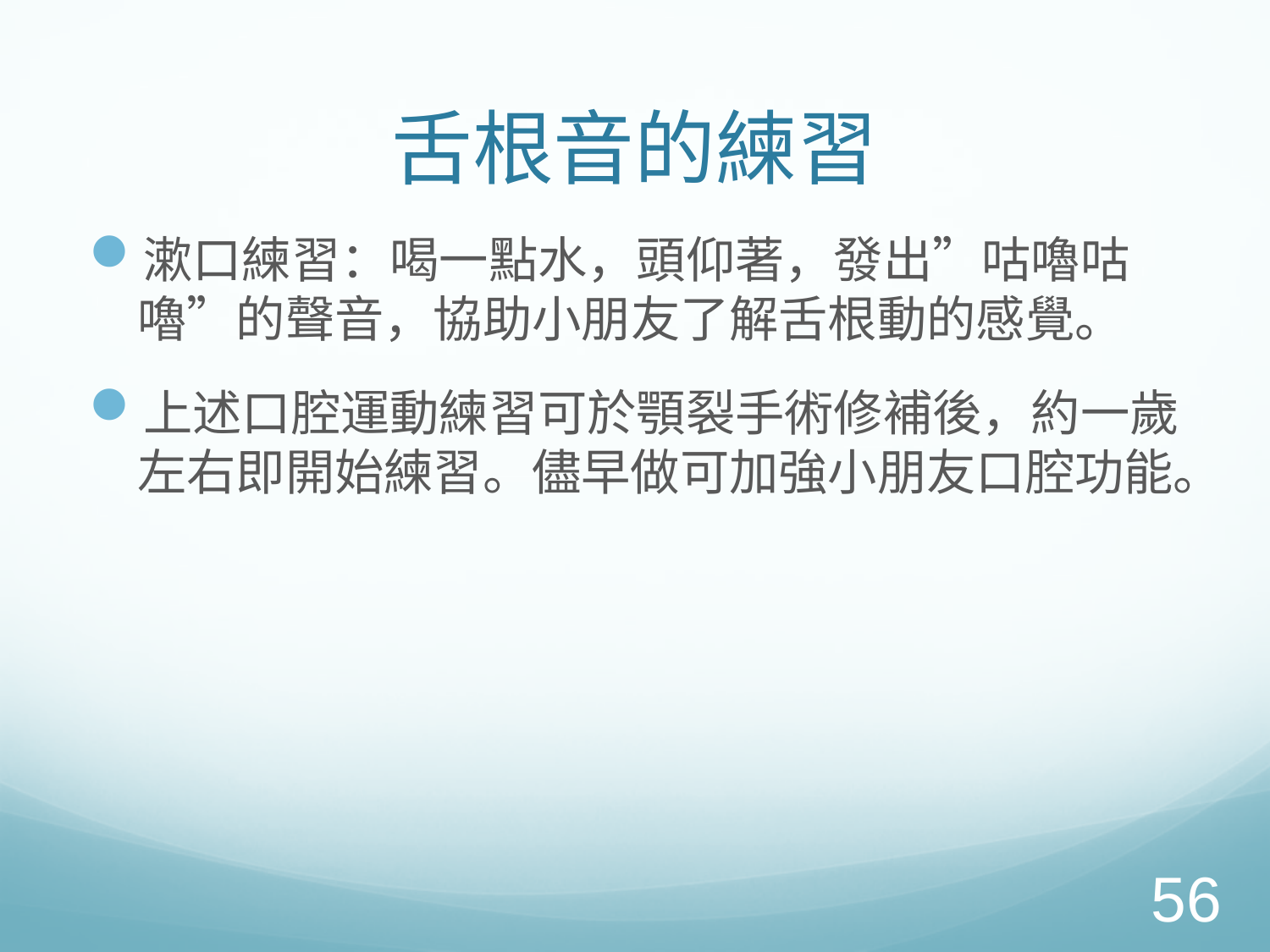

# 舌根音的練習
漱口練習：喝一點水，頭仰著，發出”咕嚕咕嚕”的聲音，協助小朋友了解舌根動的感覺。
上述口腔運動練習可於顎裂手術修補後，約一歲左右即開始練習。儘早做可加強小朋友口腔功能。
56